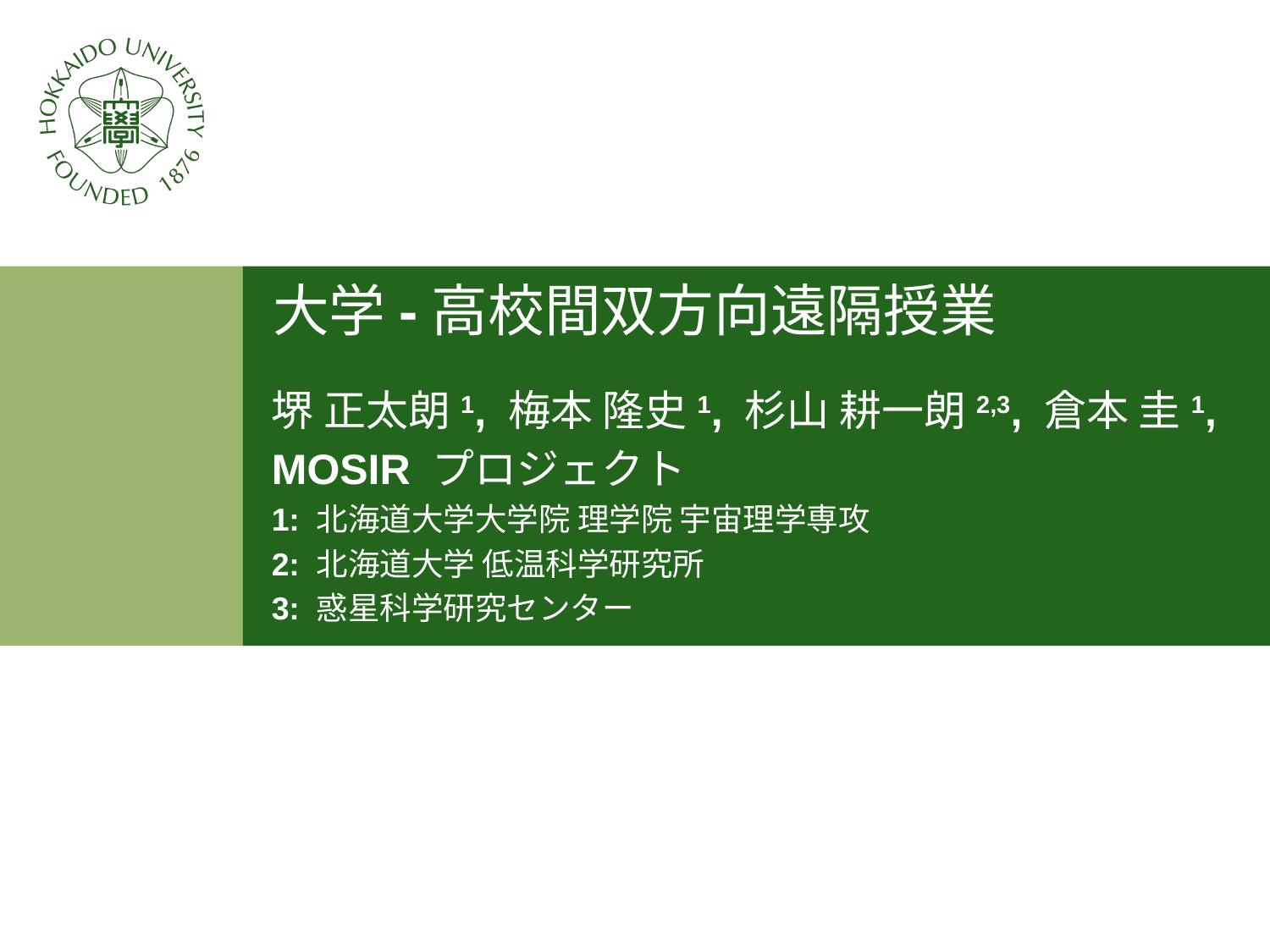

# 大学-高校間双方向遠隔授業
堺 正太朗1, 梅本 隆史1, 杉山 耕一朗2,3, 倉本 圭1,
MOSIR プロジェクト
1: 北海道大学大学院 理学院 宇宙理学専攻
2: 北海道大学 低温科学研究所
3: 惑星科学研究センター